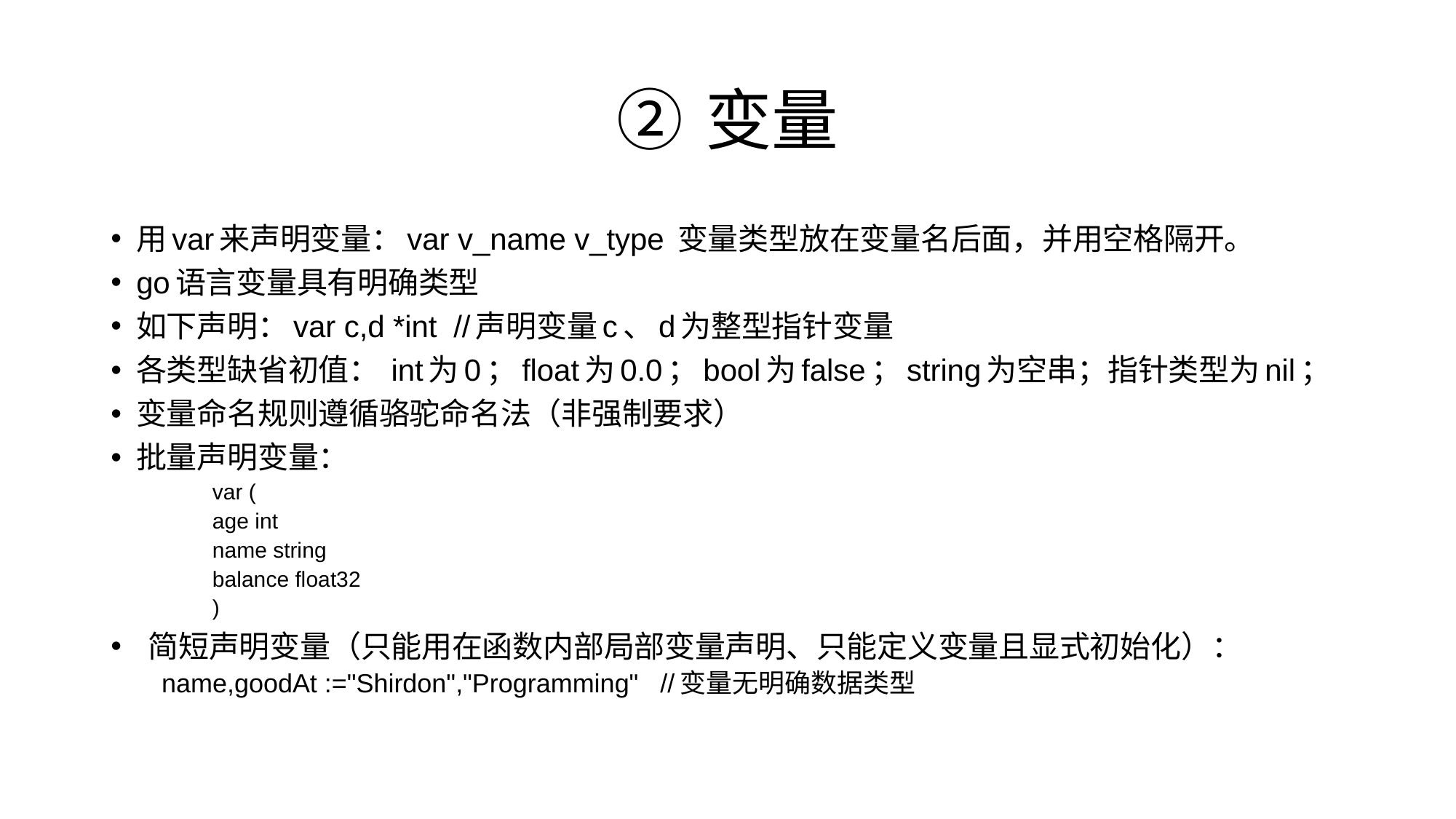

# 变量
用var来声明变量：var v_name v_type 变量类型放在变量名后面，并用空格隔开。
go语言变量具有明确类型
如下声明：var c,d *int  //声明变量c、d为整型指针变量
各类型缺省初值： int为0；float为0.0；bool为false；string为空串；指针类型为nil；
变量命名规则遵循骆驼命名法（非强制要求）
批量声明变量：
var (
	age int
	name string
	balance float32
)
 简短声明变量（只能用在函数内部局部变量声明、只能定义变量且显式初始化）：
	name,goodAt :="Shirdon","Programming"   //变量无明确数据类型